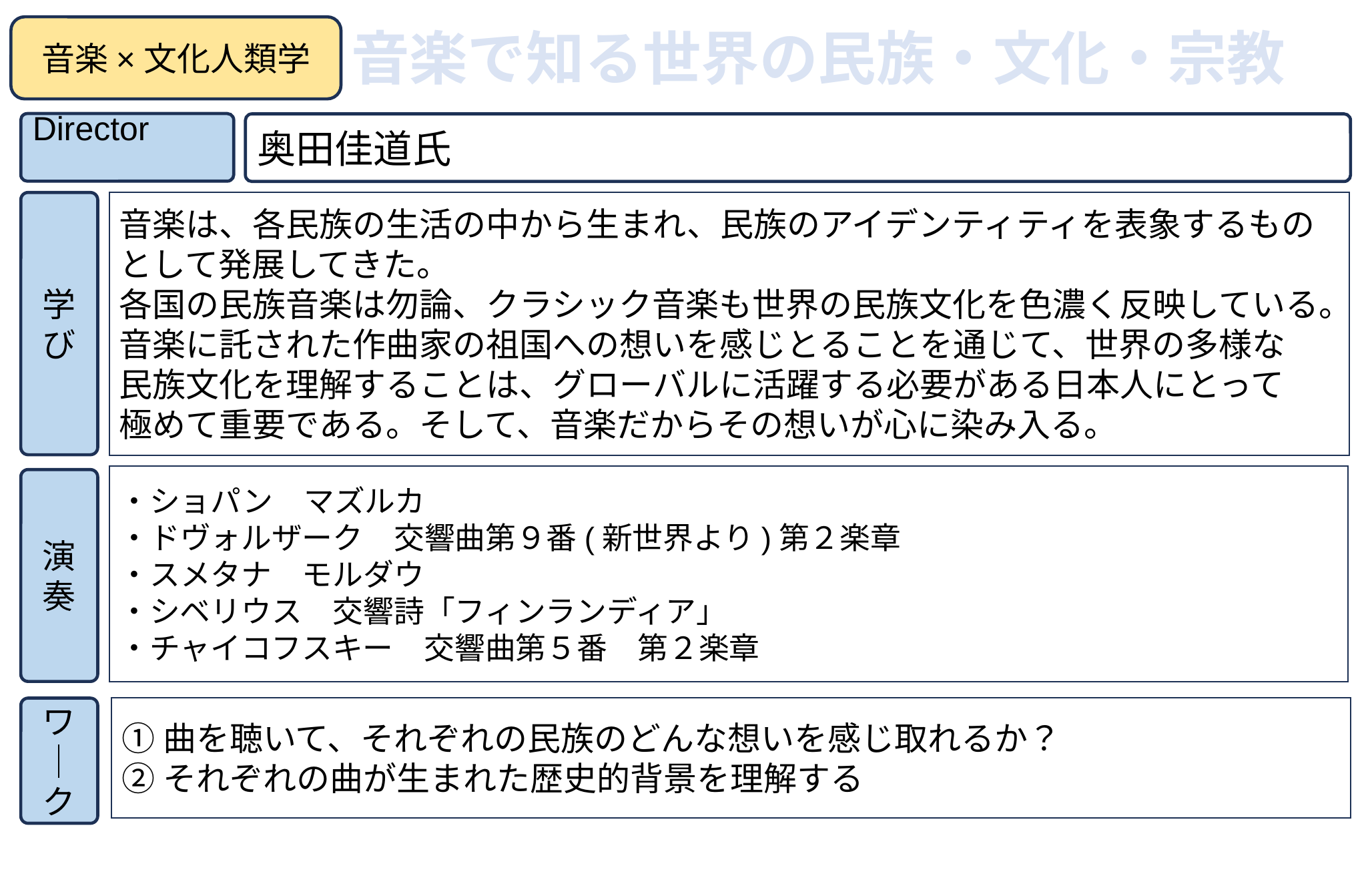

音楽で知る世界の民族・文化・宗教
音楽×文化人類学
Director
奥田佳道氏
音楽は、各民族の生活の中から生まれ、民族のアイデンティティを表象するもの
として発展してきた。
各国の民族音楽は勿論、クラシック音楽も世界の民族文化を色濃く反映している。
音楽に託された作曲家の祖国への想いを感じとることを通じて、世界の多様な
民族文化を理解することは、グローバルに活躍する必要がある日本人にとって
極めて重要である。そして、音楽だからその想いが心に染み入る。
学び
・ショパン　マズルカ
・ドヴォルザーク　交響曲第９番(新世界より)第２楽章
・スメタナ　モルダウ
・シベリウス　交響詩「フィンランディア」
・チャイコフスキー　交響曲第５番　第２楽章
演奏
①曲を聴いて、それぞれの民族のどんな想いを感じ取れるか？
②それぞれの曲が生まれた歴史的背景を理解する
ワ│ク